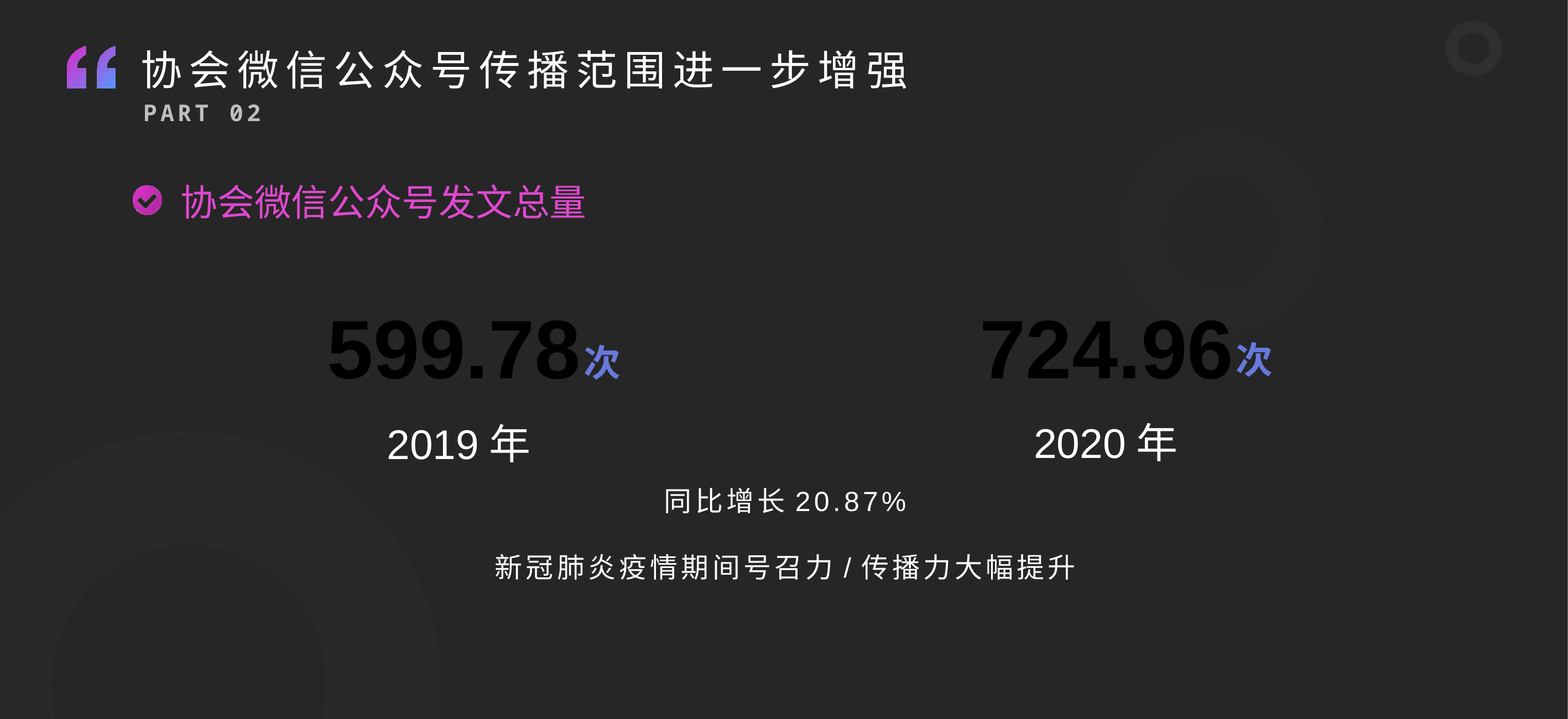

协会微信公众号传播范围进一步增强

# PART 02
协会微信公众号发文总量

599.78
724.96
次
次
2020年
2019年
同比增长20.87%
新冠肺炎疫情期间号召力/传播力大幅提升